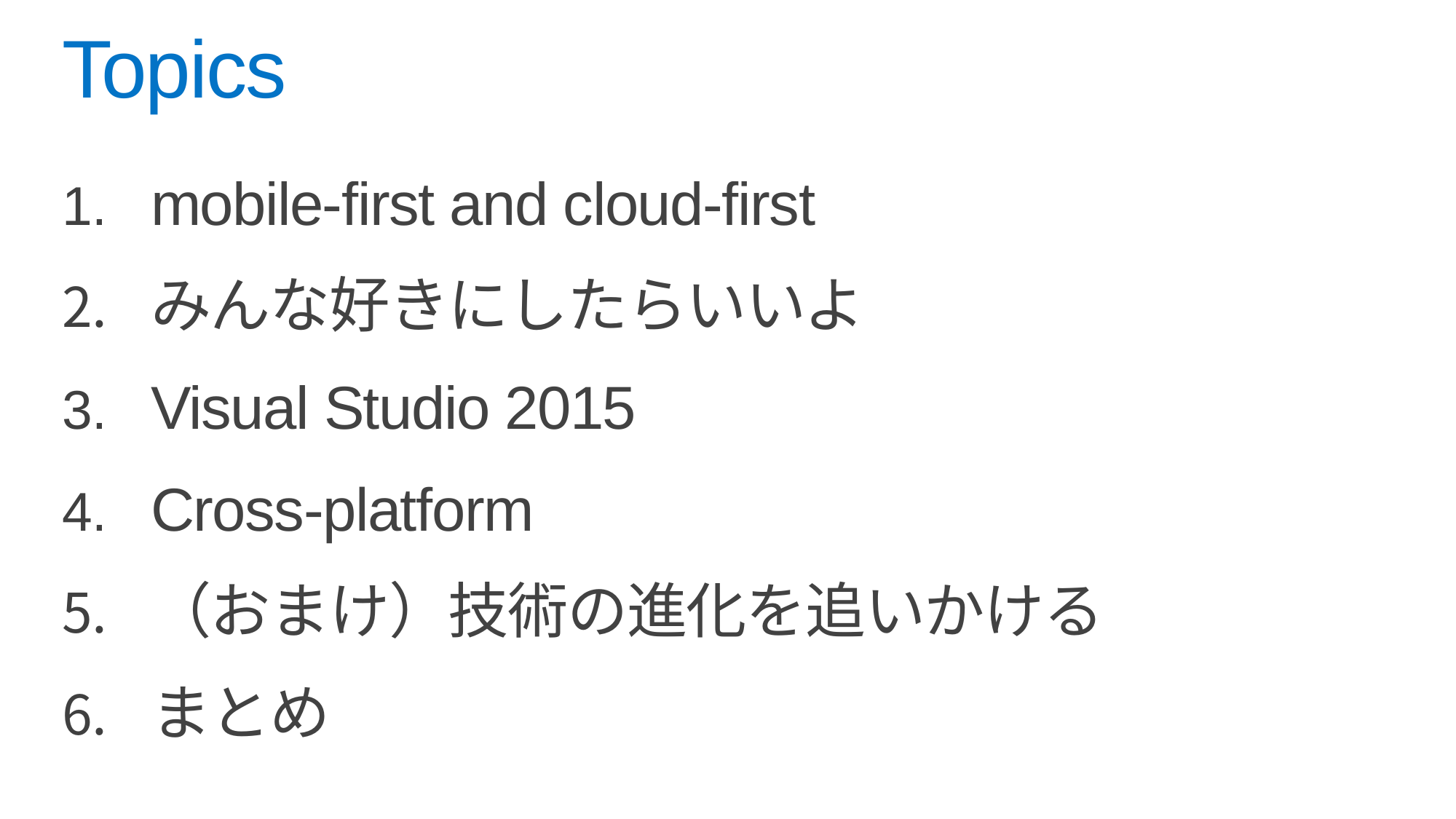

# Topics
mobile-first and cloud-first
みんな好きにしたらいいよ
Visual Studio 2015
Cross-platform
（おまけ）技術の進化を追いかける
まとめ